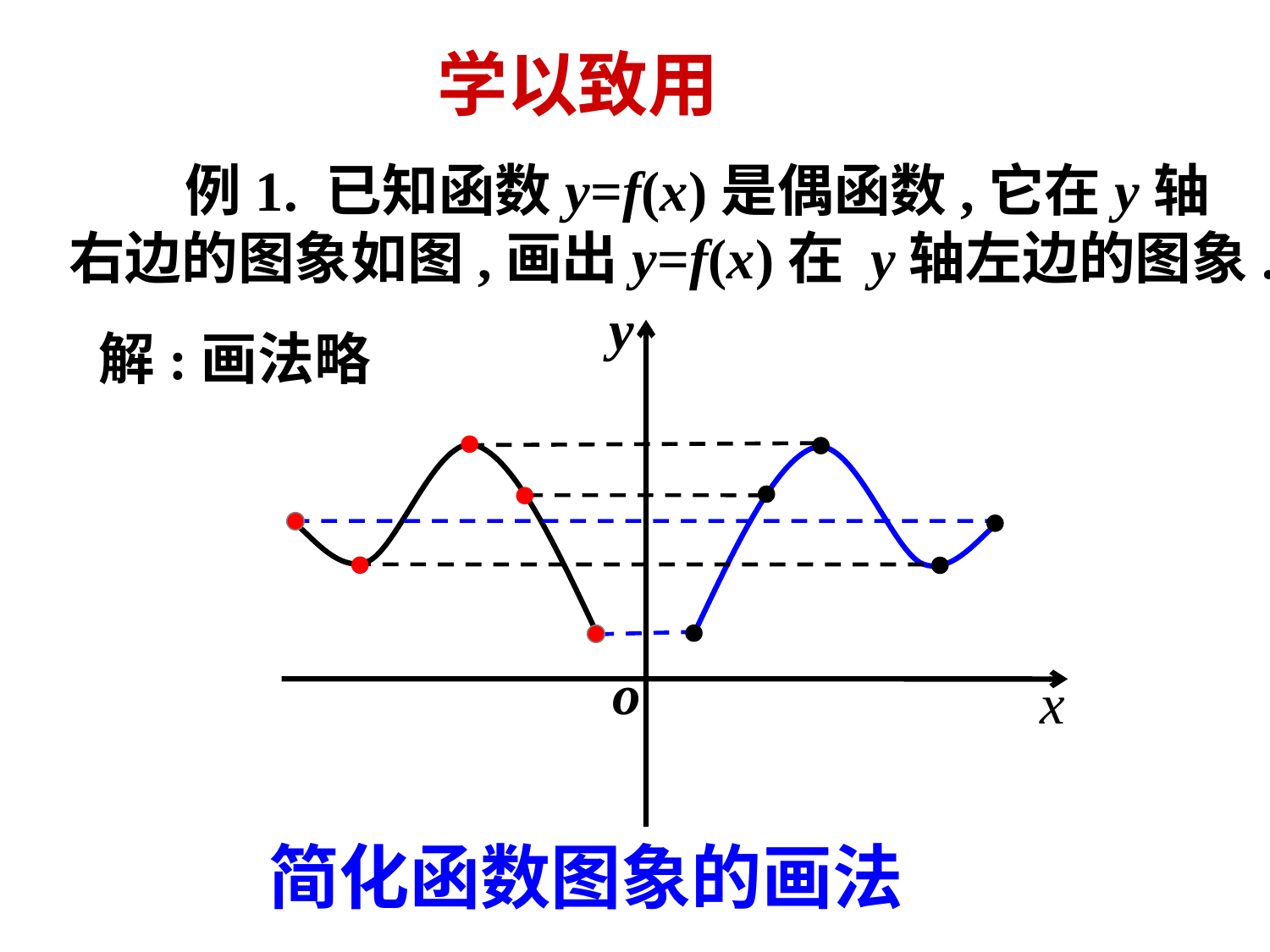

学以致用

        例1. 已知函数y=f(x)是偶函数,它在y轴右边的图象如图,画出y=f(x)在 y轴左边的图象.
y

o
x

解:画法略

简化函数图象的画法